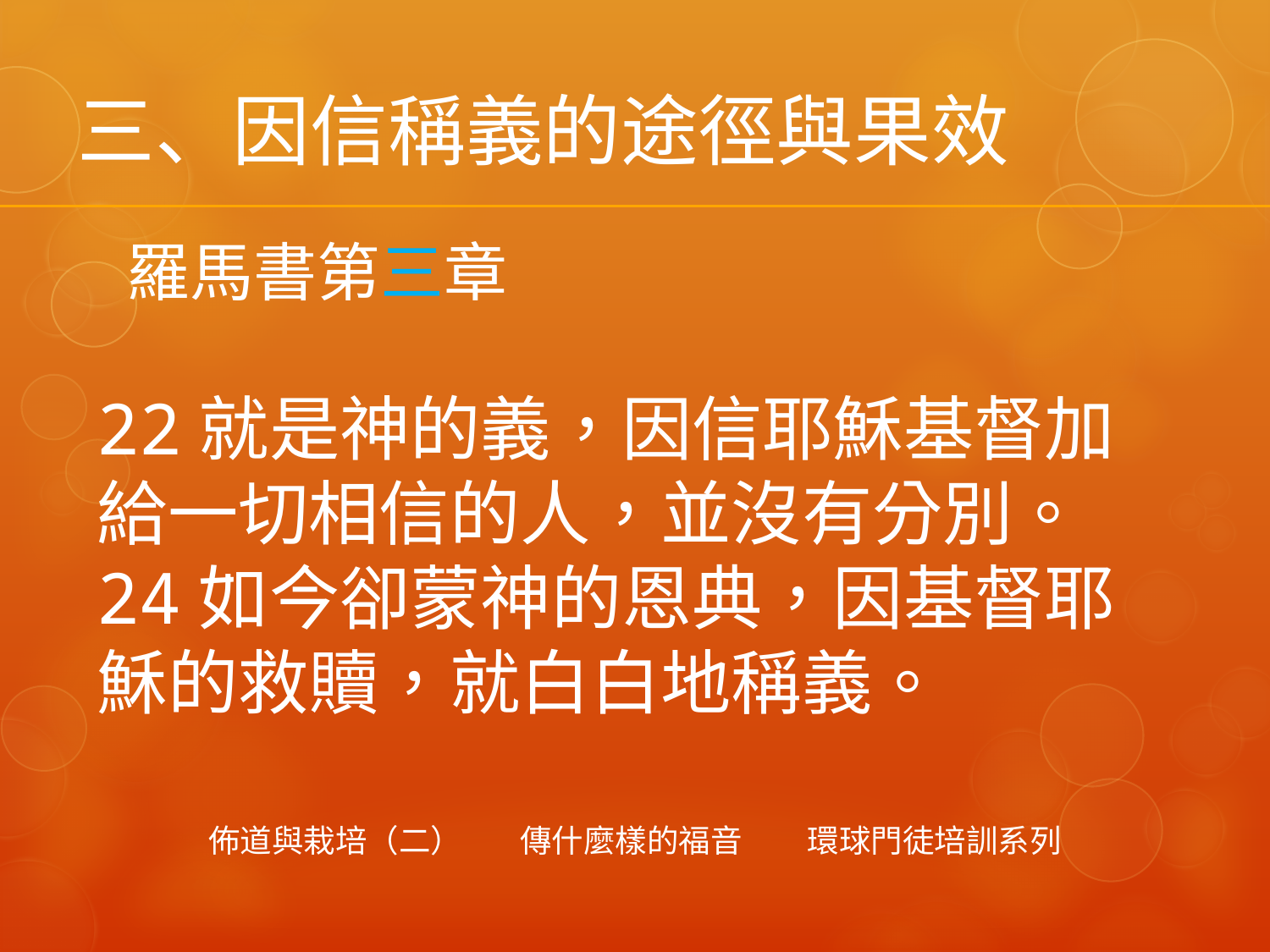

三、因信稱義的途徑與果效

 羅馬書第三章

22就是神的義，因信耶穌基督加給一切相信的人，並沒有分別。
24如今卻蒙神的恩典，因基督耶穌的救贖，就白白地稱義。